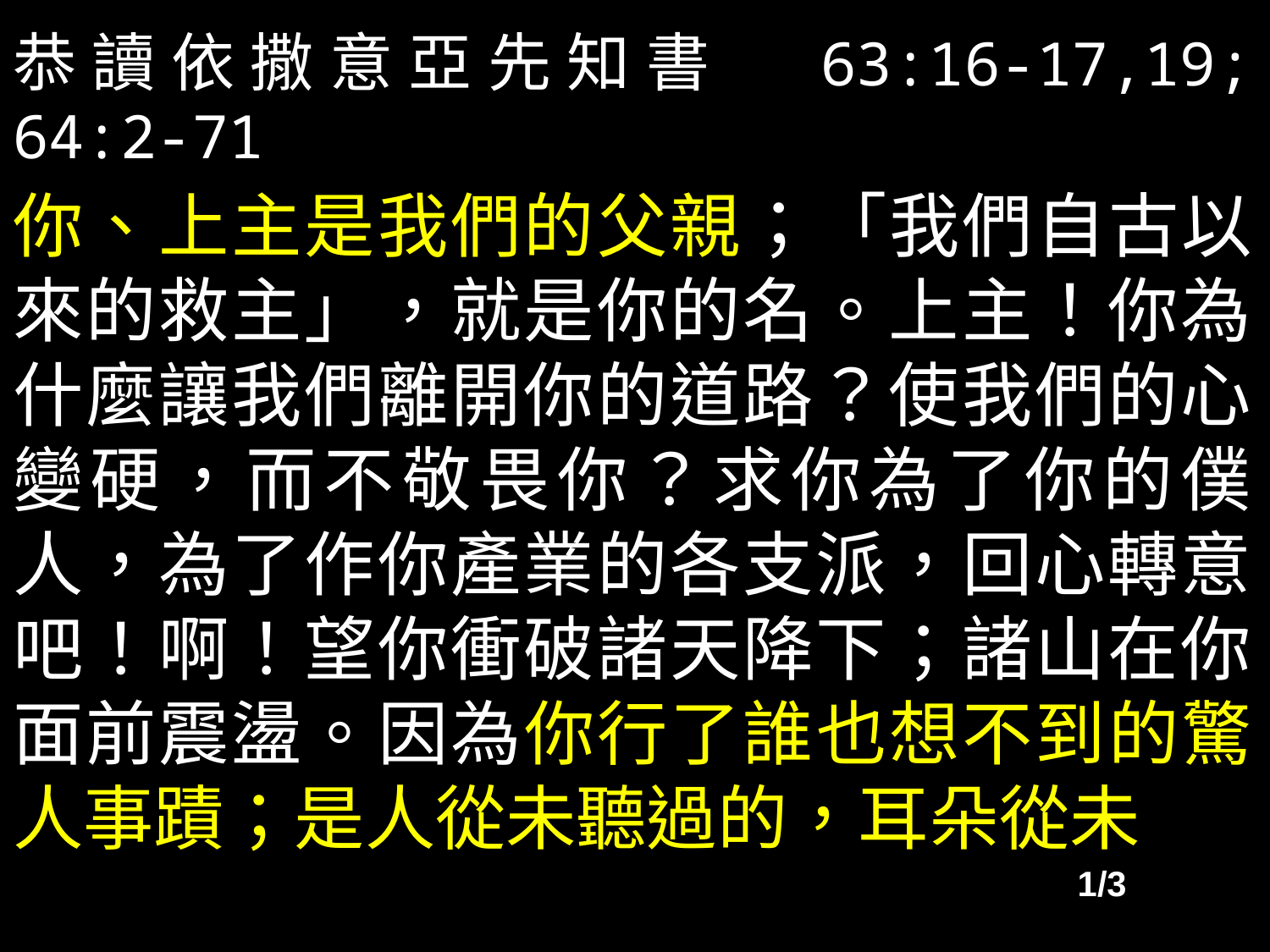

恭讀依撒意亞先知書　63:16-17,19; 64:2-71
你、上主是我們的父親；「我們自古以來的救主」，就是你的名。上主！你為什麼讓我們離開你的道路？使我們的心變硬，而不敬畏你？求你為了你的僕人，為了作你產業的各支派，回心轉意吧！啊！望你衝破諸天降下；諸山在你面前震盪。因為你行了誰也想不到的驚人事蹟；是人從未聽過的，耳朵從未
1/3